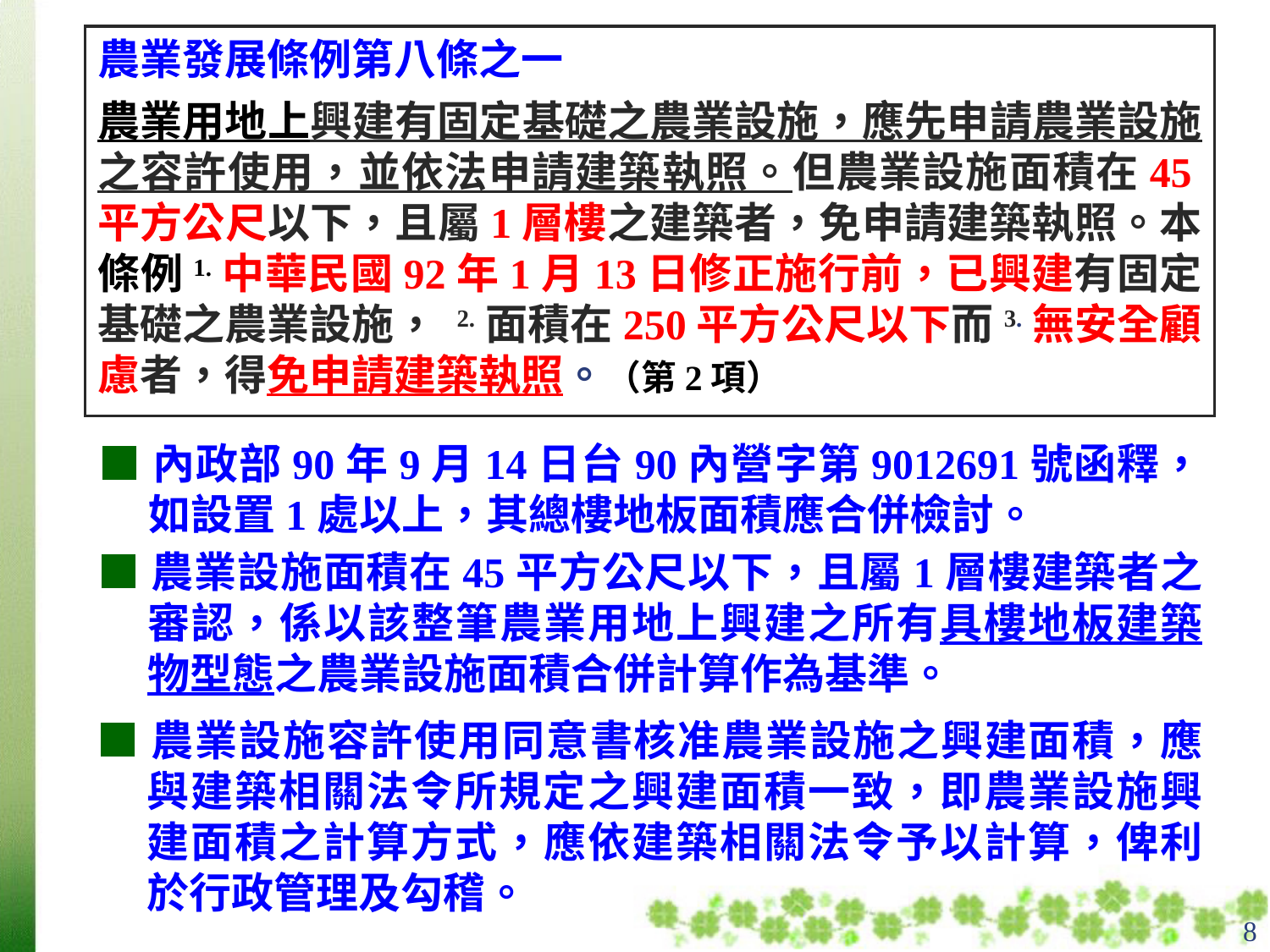

農業發展條例第八條之一
農業用地上興建有固定基礎之農業設施，應先申請農業設施之容許使用，並依法申請建築執照。但農業設施面積在45平方公尺以下，且屬1層樓之建築者，免申請建築執照。本條例1.中華民國92年1月13日修正施行前，已興建有固定基礎之農業設施， 2.面積在250平方公尺以下而3.無安全顧慮者，得免申請建築執照。（第2項）

■內政部90年9月14日台90內營字第9012691號函釋，如設置1處以上，其總樓地板面積應合併檢討。
■農業設施面積在45平方公尺以下，且屬1層樓建築者之審認，係以該整筆農業用地上興建之所有具樓地板建築物型態之農業設施面積合併計算作為基準。
■農業設施容許使用同意書核准農業設施之興建面積，應與建築相關法令所規定之興建面積一致，即農業設施興建面積之計算方式，應依建築相關法令予以計算，俾利於行政管理及勾稽。
8